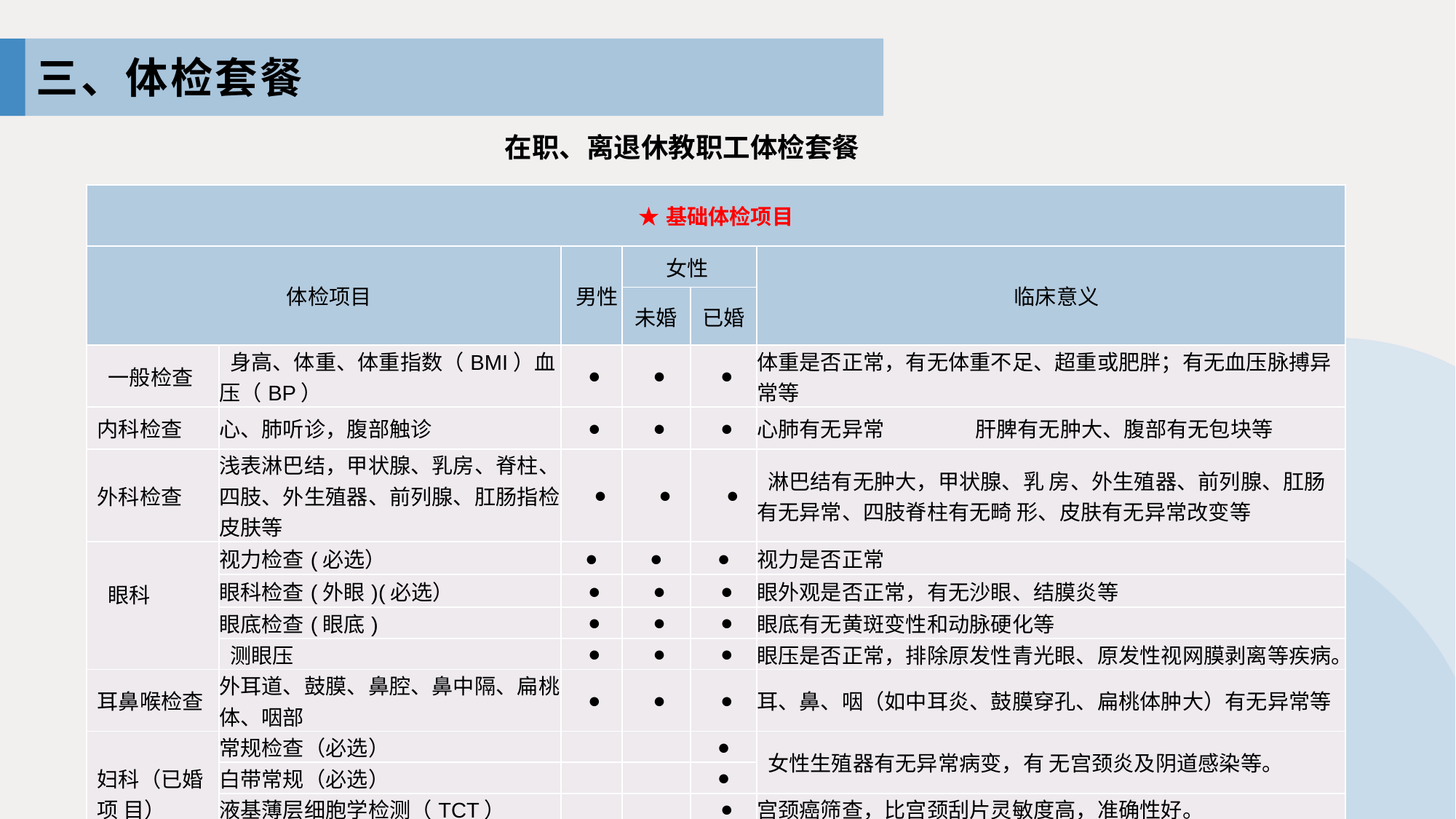

三、体检套餐

在职、离退休教职工体检套餐
| ★基础体检项目 |  |  |  |  |  |
| --- | --- | --- | --- | --- | --- |
| 体检项目 |  | 男性 | 女性 |  | 临床意义 |
|  |  |  | 未婚 | 已婚 |  |
| 一般检查 | 身高、体重、体重指数（BMI）血压（BP） | ● | ● | ● | 体重是否正常，有无体重不足、超重或肥胖；有无血压脉搏异常等 |
| 内科检查 | 心、肺听诊，腹部触诊 | ● | ● | ● | 心肺有无异常 肝脾有无肿大、腹部有无包块等 |
| 外科检查 | 浅表淋巴结，甲状腺、乳房、脊柱、四肢、外生殖器、前列腺、肛肠指检、皮肤等 | ● | ● | ● | 淋巴结有无肿大，甲状腺、乳 房、外生殖器、前列腺、肛肠 有无异常、四肢脊柱有无畸 形、皮肤有无异常改变等 |
| 眼科 | 视力检查(必选） | ● | ● | ● | 视力是否正常 |
|  | 眼科检查(外眼)(必选） | ● | ● | ● | 眼外观是否正常，有无沙眼、结膜炎等 |
|  | 眼底检查(眼底) | ● | ● | ● | 眼底有无黄斑变性和动脉硬化等 |
|  | 测眼压 | ● | ● | ● | 眼压是否正常，排除原发性青光眼、原发性视网膜剥离等疾病。 |
| 耳鼻喉检查 | 外耳道、鼓膜、鼻腔、鼻中隔、扁桃体、咽部 | ● | ● | ● | 耳、鼻、咽（如中耳炎、鼓膜穿孔、扁桃体肿大）有无异常等 |
| 妇科（已婚项 目） | 常规检查（必选） |  |  | ● | 女性生殖器有无异常病变，有 无宫颈炎及阴道感染等。 |
|  | 白带常规（必选） |  |  | ● |  |
|  | 液基薄层细胞学检测（TCT） |  |  | ● | 宫颈癌筛查，比宫颈刮片灵敏度高，准确性好。 |
|  | HPV-DNA(16/18) |  |  | ● | 筛查宫颈癌高危人群的重要指标。 |